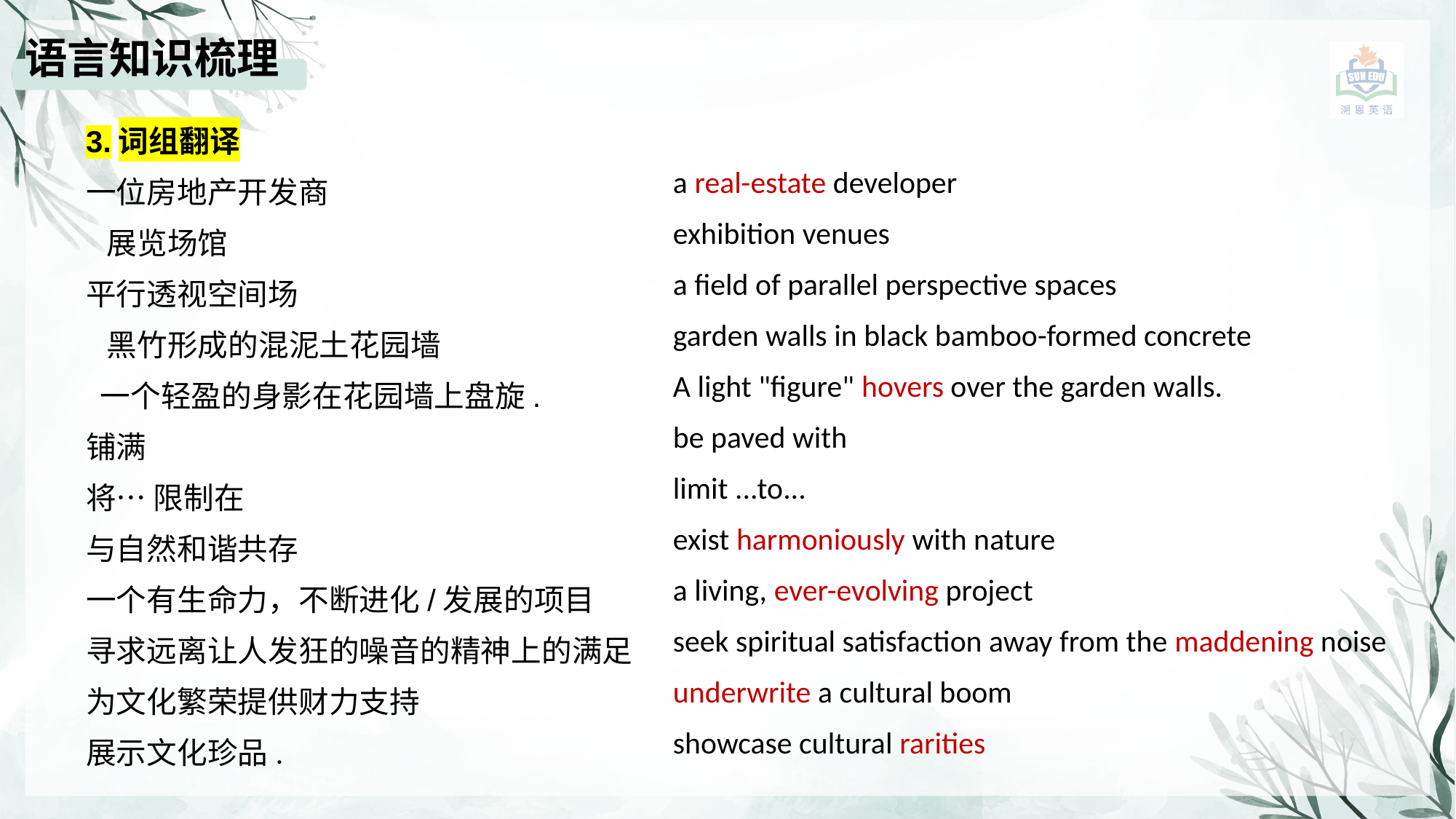

语言知识梳理
3.词组翻译
一位房地产开发商
  展览场馆
平行透视空间场
  黑竹形成的混泥土花园墙
 一个轻盈的身影在花园墙上盘旋.
铺满
将… 限制在
与自然和谐共存
一个有生命力，不断进化/发展的项目
寻求远离让人发狂的噪音的精神上的满足
为文化繁荣提供财力支持
展示文化珍品.
a real-estate developer
exhibition venues
a field of parallel perspective spaces
garden walls in black bamboo-formed concrete
A light "figure" hovers over the garden walls.
be paved with
limit ...to...
exist harmoniously with nature
a living, ever-evolving project
seek spiritual satisfaction away from the maddening noise
underwrite a cultural boom
showcase cultural rarities